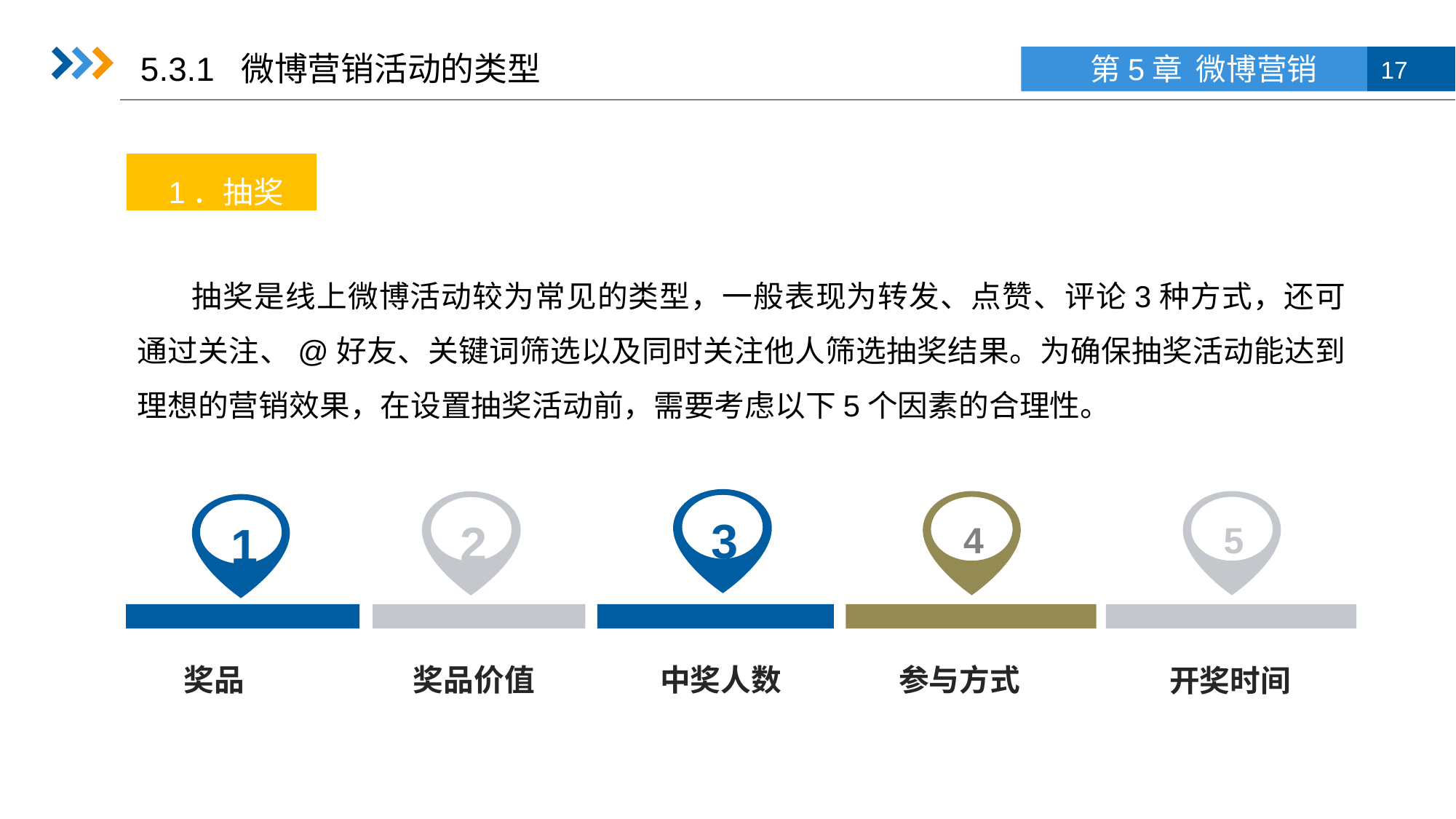

5.3.1  微博营销活动的类型
1．抽奖
抽奖是线上微博活动较为常见的类型，一般表现为转发、点赞、评论3种方式，还可通过关注、@好友、关键词筛选以及同时关注他人筛选抽奖结果。为确保抽奖活动能达到理想的营销效果，在设置抽奖活动前，需要考虑以下5个因素的合理性。

3
2
1
4
5

参与方式
奖品
奖品价值
中奖人数
开奖时间